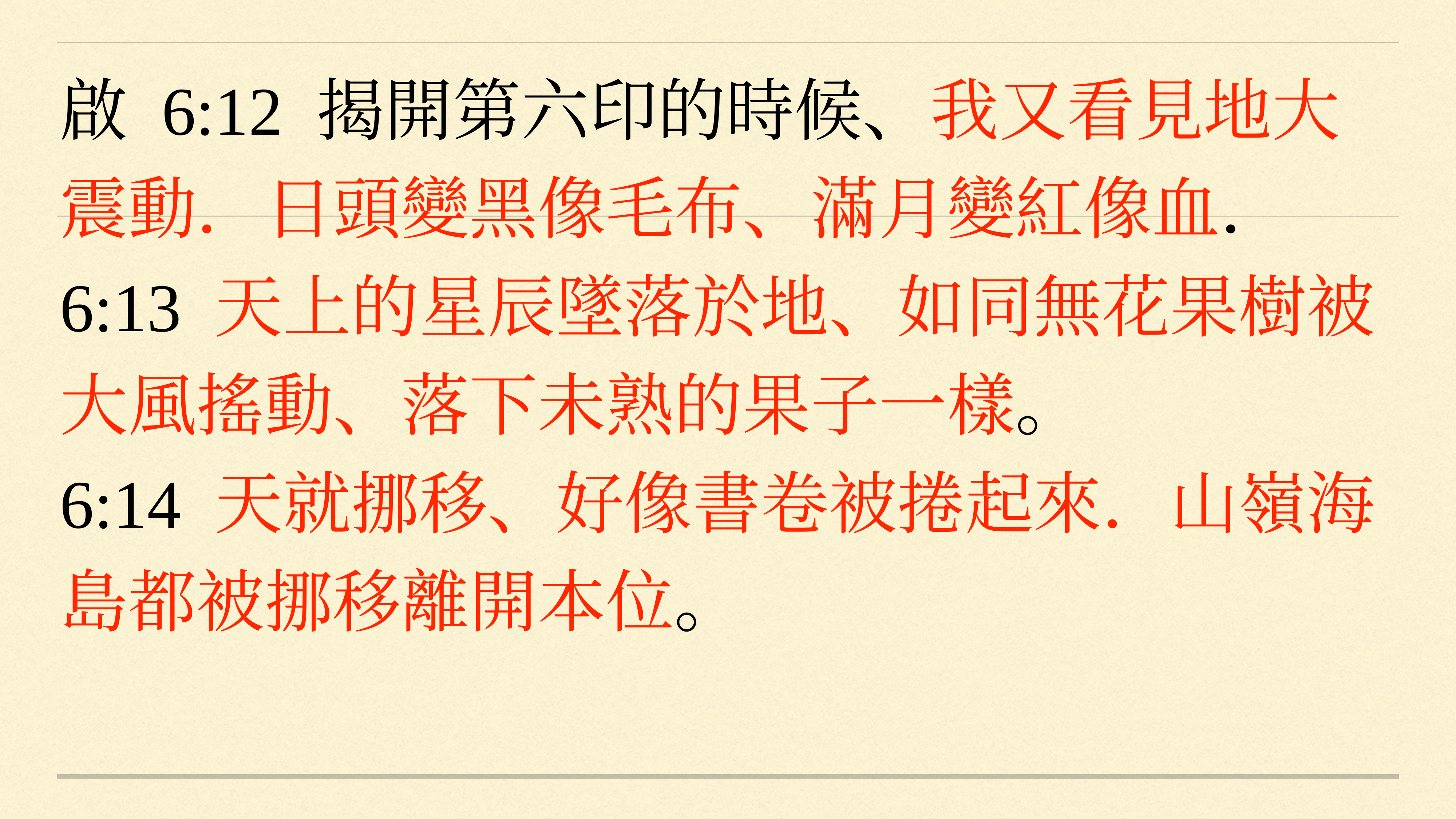

啟 6:12 揭開第六印的時候、我又看見地大震動．日頭變黑像毛布、滿月變紅像血．
6:13 天上的星辰墜落於地、如同無花果樹被大風搖動、落下未熟的果子一樣。
6:14 天就挪移、好像書卷被捲起來．山嶺海島都被挪移離開本位。
#